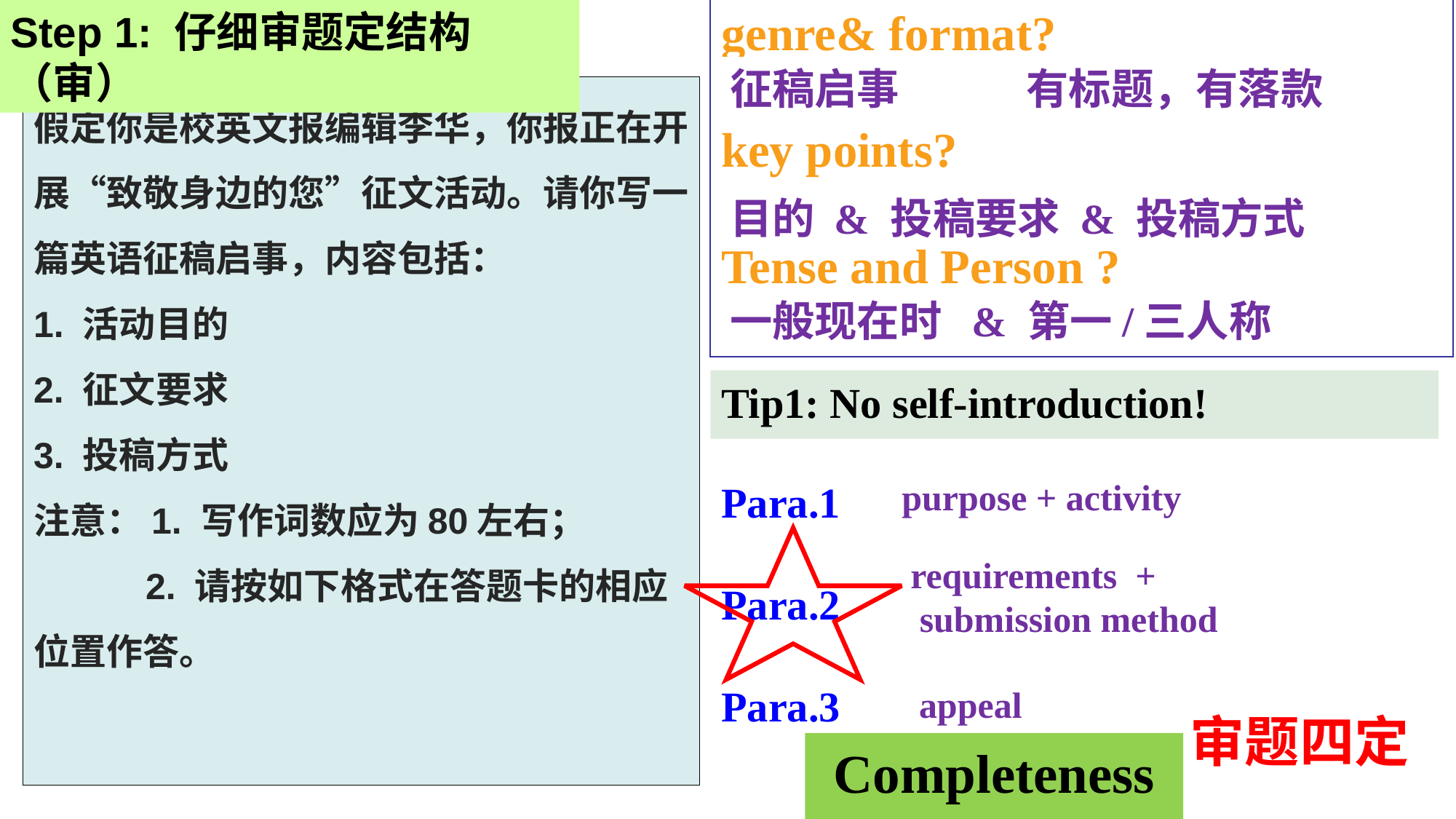

Step 1: 仔细审题定结构（审）
genre& format?

key points?

Tense and Person ?
#
征稿启事
有标题，有落款
假定你是校英文报编辑李华，你报正在开展“致敬身边的您”征文活动。请你写一篇英语征稿启事，内容包括：
1. 活动目的
2. 征文要求
3. 投稿方式
注意：1. 写作词数应为80左右；
           2. 请按如下格式在答题卡的相应位置作答。
目的 & 投稿要求 & 投稿方式
一般现在时  & 第一/三人称
Tip1: No self-introduction!
purpose + activity
Para.1

Para.2

Para.3

requirements  +
 submission method
appeal
审题四定

Completeness